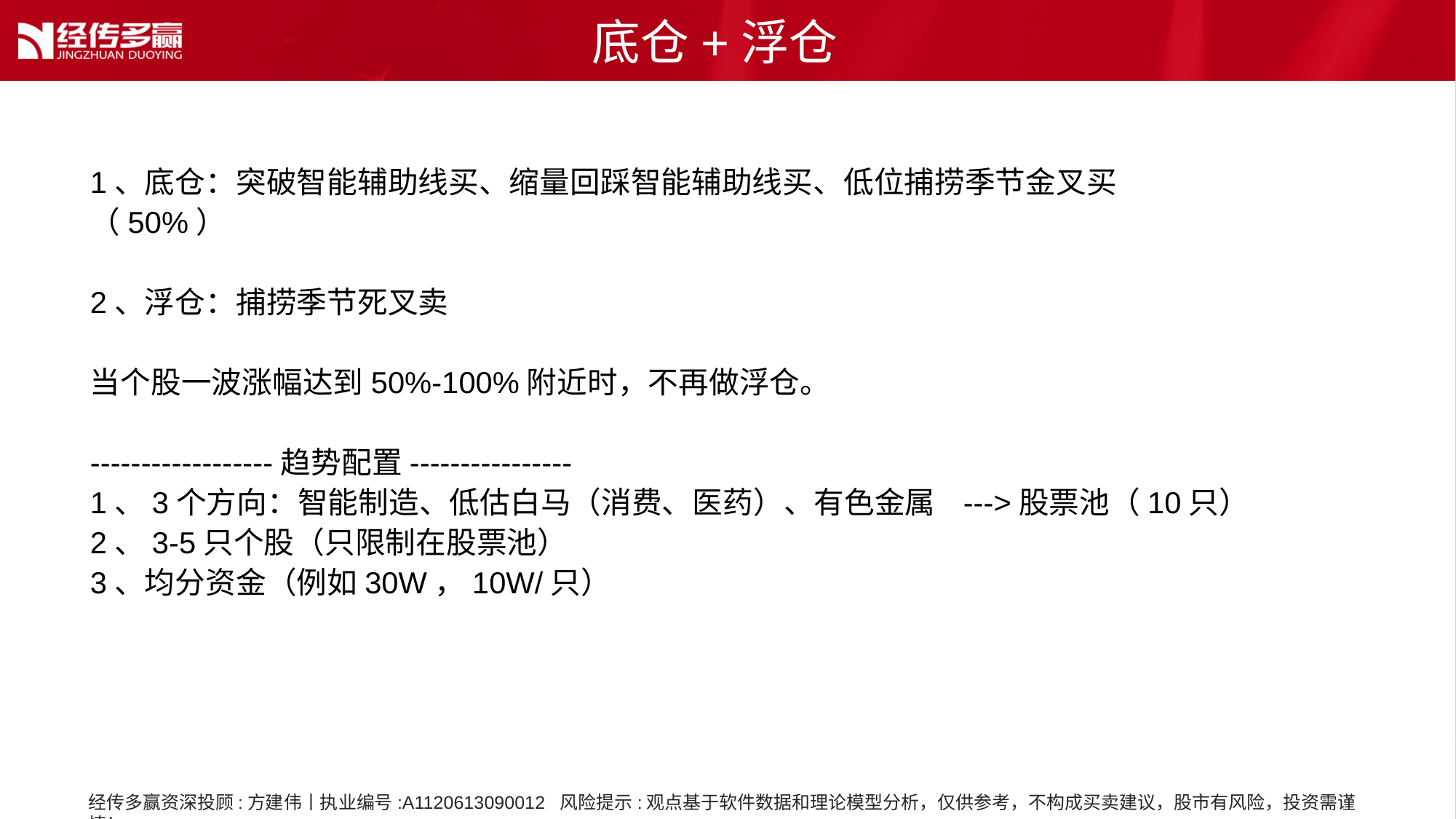

底仓+浮仓
1、底仓：突破智能辅助线买、缩量回踩智能辅助线买、低位捕捞季节金叉买
（50%）

2、浮仓：捕捞季节死叉卖

当个股一波涨幅达到50%-100%附近时，不再做浮仓。

------------------趋势配置----------------
1、3个方向：智能制造、低估白马（消费、医药）、有色金属   --->股票池（10只）
2、3-5只个股（只限制在股票池）
3、均分资金（例如30W，10W/只）